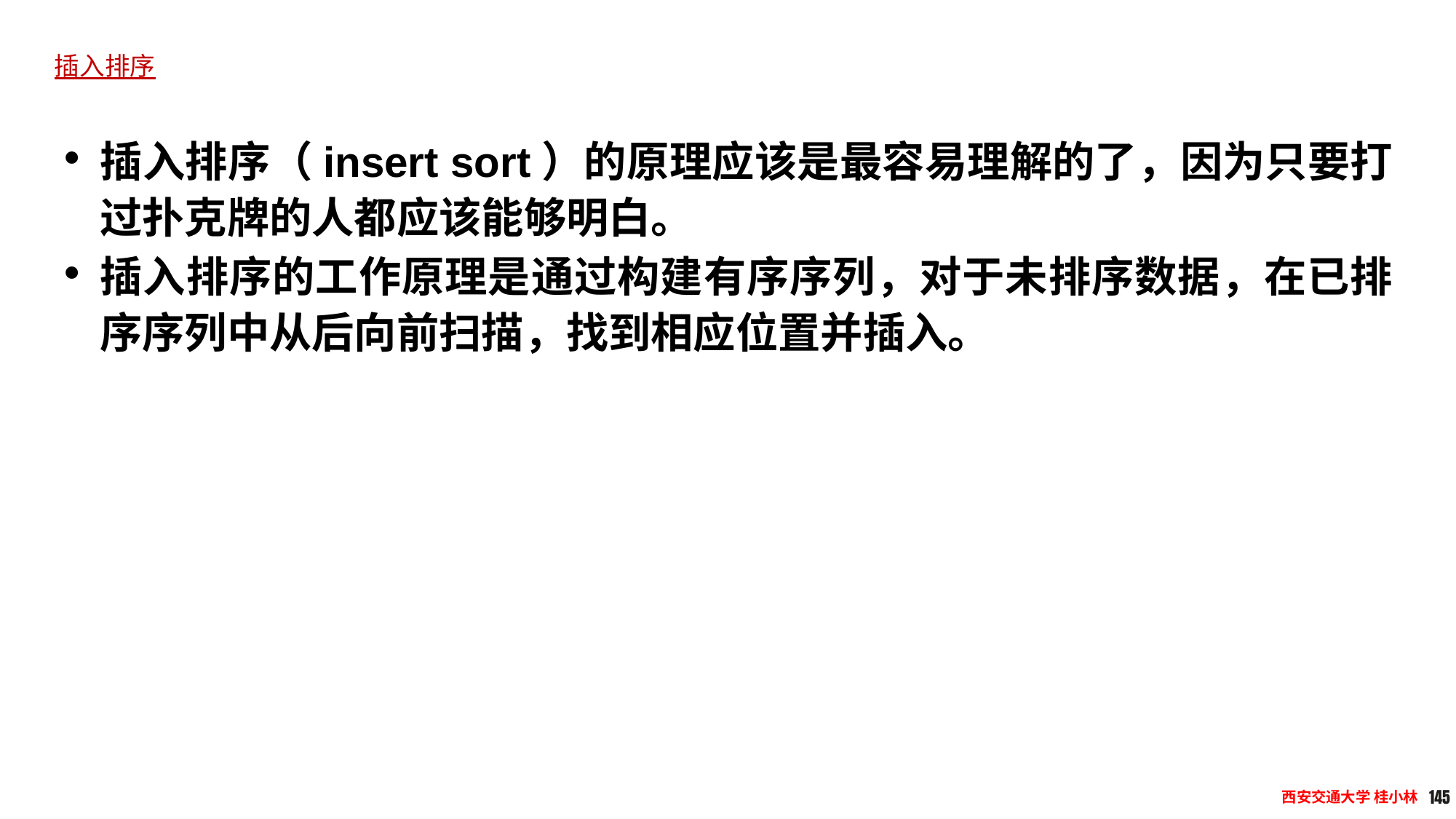

# 插入排序
插入排序（insert sort）的原理应该是最容易理解的了，因为只要打过扑克牌的人都应该能够明白。
插入排序的工作原理是通过构建有序序列，对于未排序数据，在已排序序列中从后向前扫描，找到相应位置并插入。